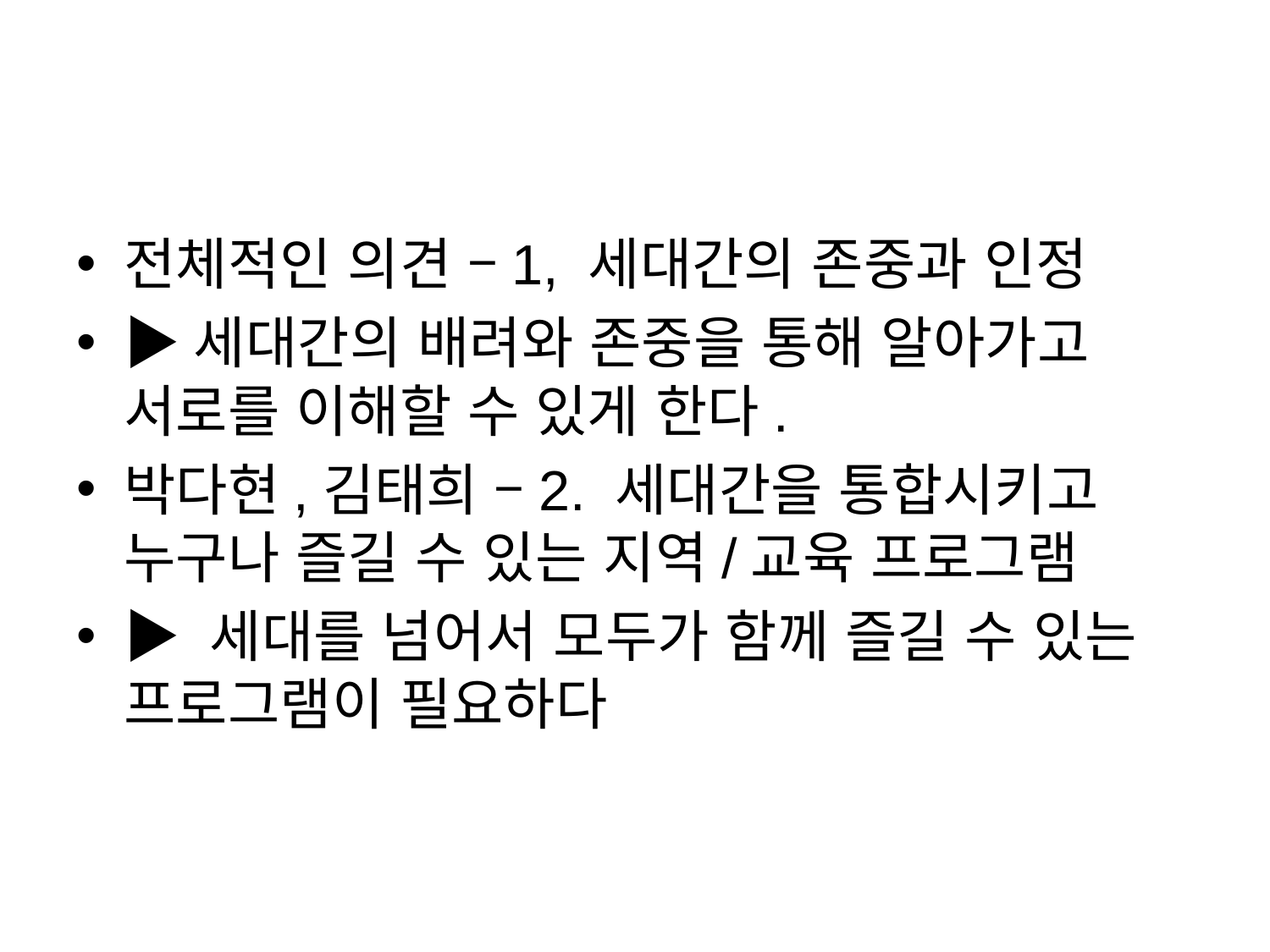

#
전체적인 의견 –1, 세대간의 존중과 인정
▶세대간의 배려와 존중을 통해 알아가고 서로를 이해할 수 있게 한다.
박다현,김태희 –2. 세대간을 통합시키고 누구나 즐길 수 있는 지역/교육 프로그램
▶ 세대를 넘어서 모두가 함께 즐길 수 있는 프로그램이 필요하다